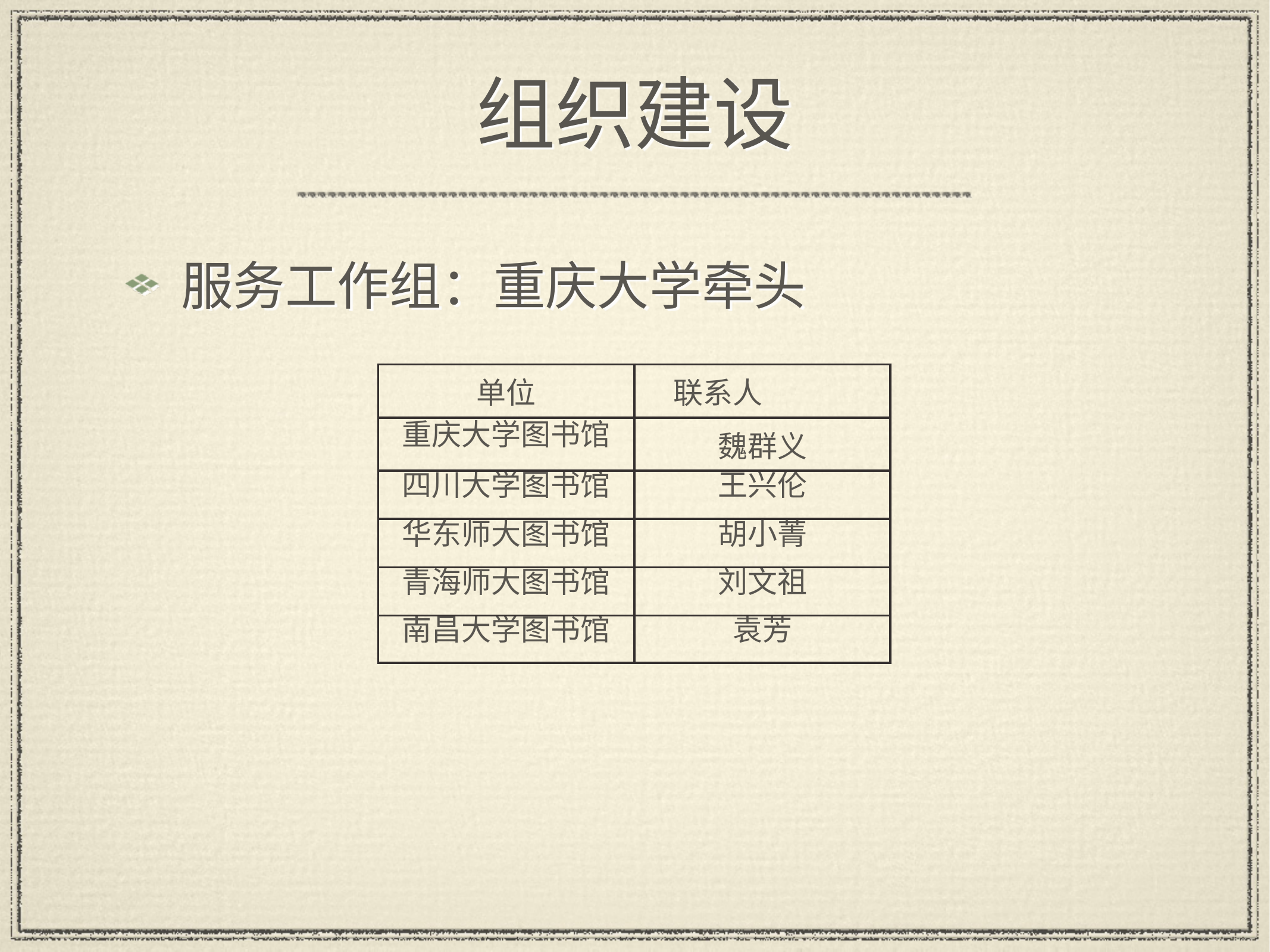

# 组织建设
服务工作组：重庆大学牵头
| 单位 | 联系人 |
| --- | --- |
| 重庆大学图书馆 | 魏群义 |
| 四川大学图书馆 | 王兴伦 |
| 华东师大图书馆 | 胡小菁 |
| 青海师大图书馆 | 刘文祖 |
| 南昌大学图书馆 | 袁芳 |